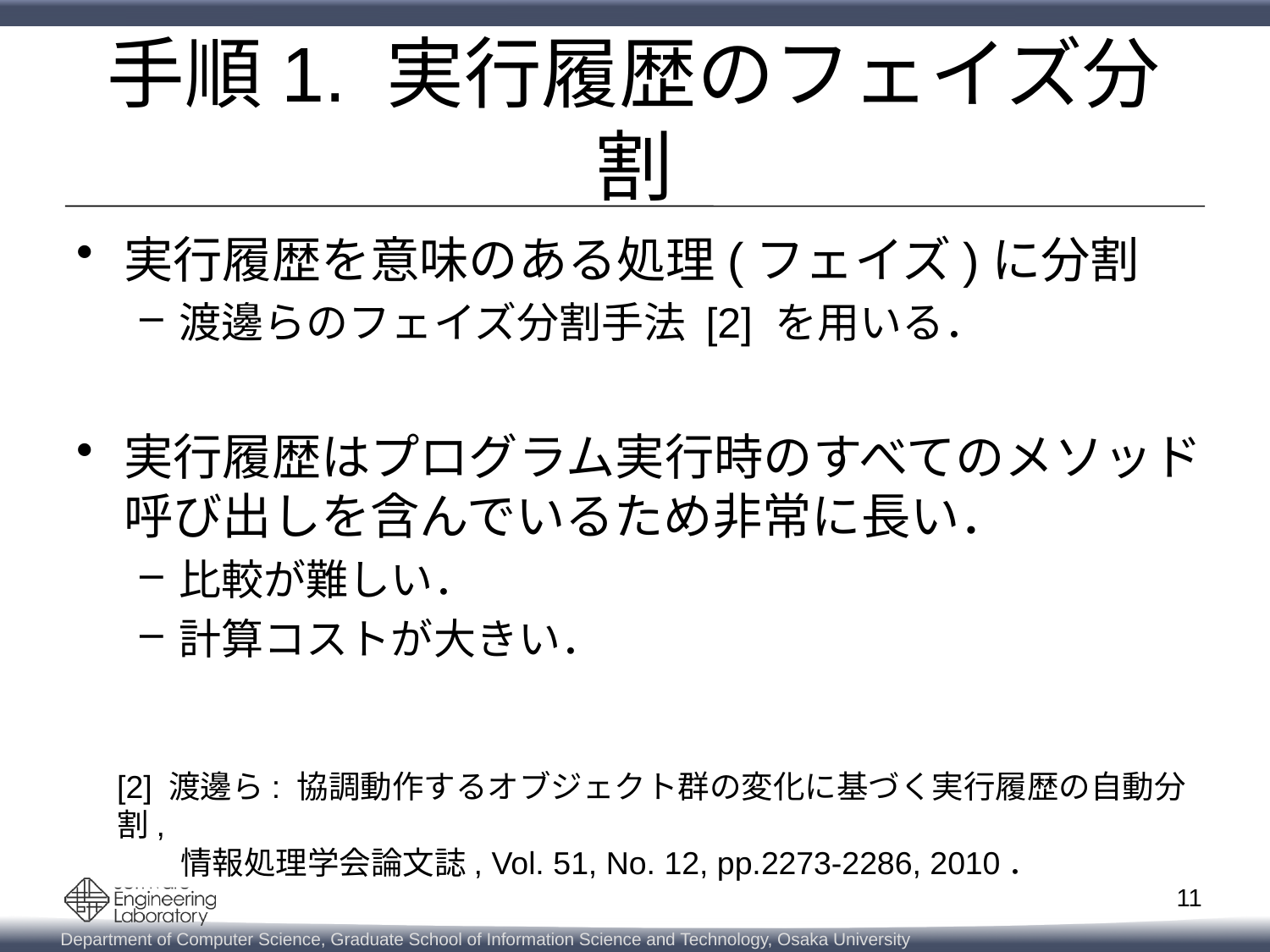

# 手順1. 実行履歴のフェイズ分割
実行履歴を意味のある処理(フェイズ)に分割
渡邊らのフェイズ分割手法 [2] を用いる．

実行履歴はプログラム実行時のすべてのメソッド呼び出しを含んでいるため非常に長い．
比較が難しい．
計算コストが大きい．
[2] 渡邊ら: 協調動作するオブジェクト群の変化に基づく実行履歴の自動分割,
　　情報処理学会論文誌, Vol. 51, No. 12, pp.2273-2286, 2010．
11